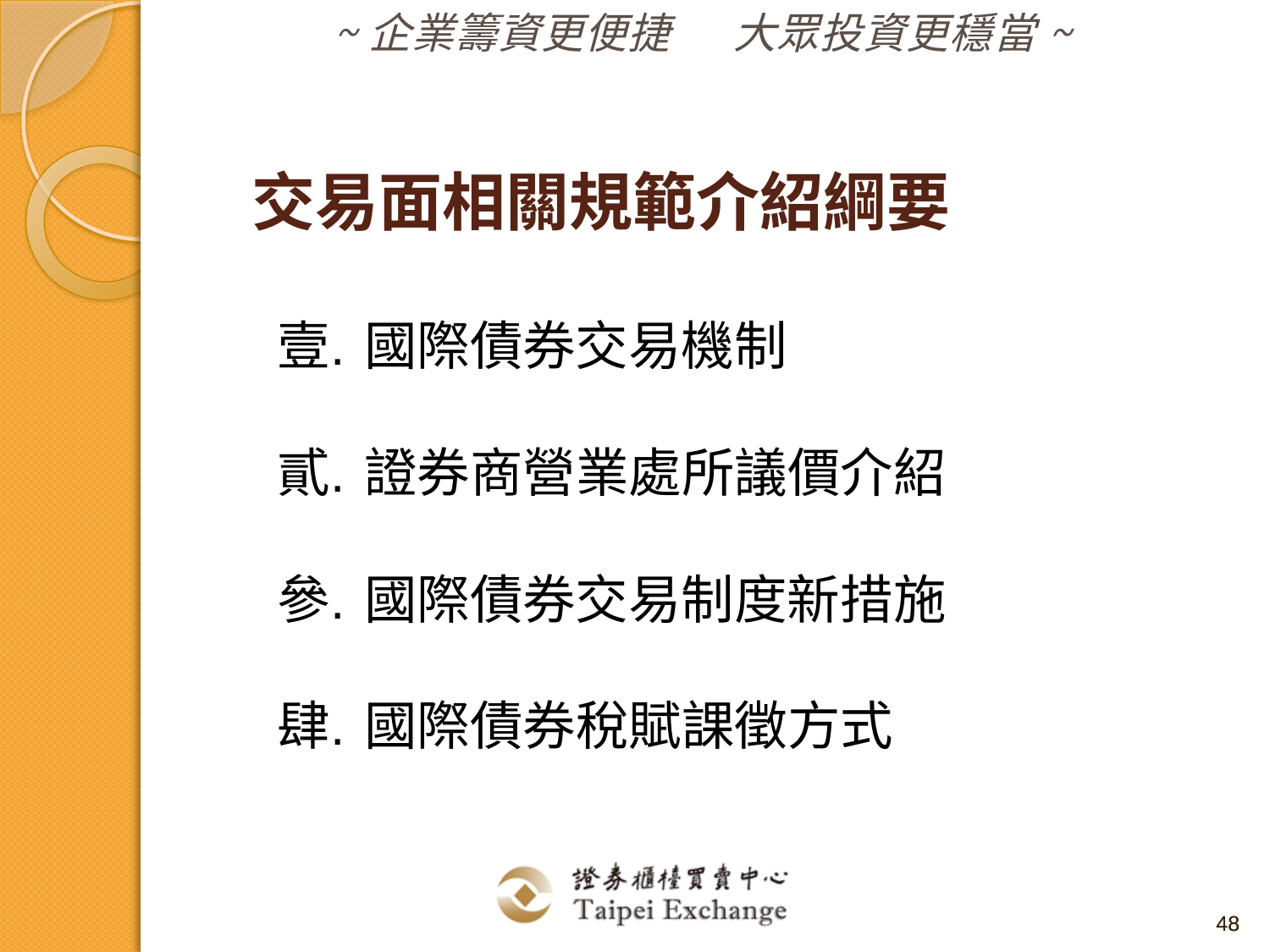

交易面相關規範介紹綱要

國際債券交易機制
證券商營業處所議價介紹
國際債券交易制度新措施
國際債券稅賦課徵方式

48
48